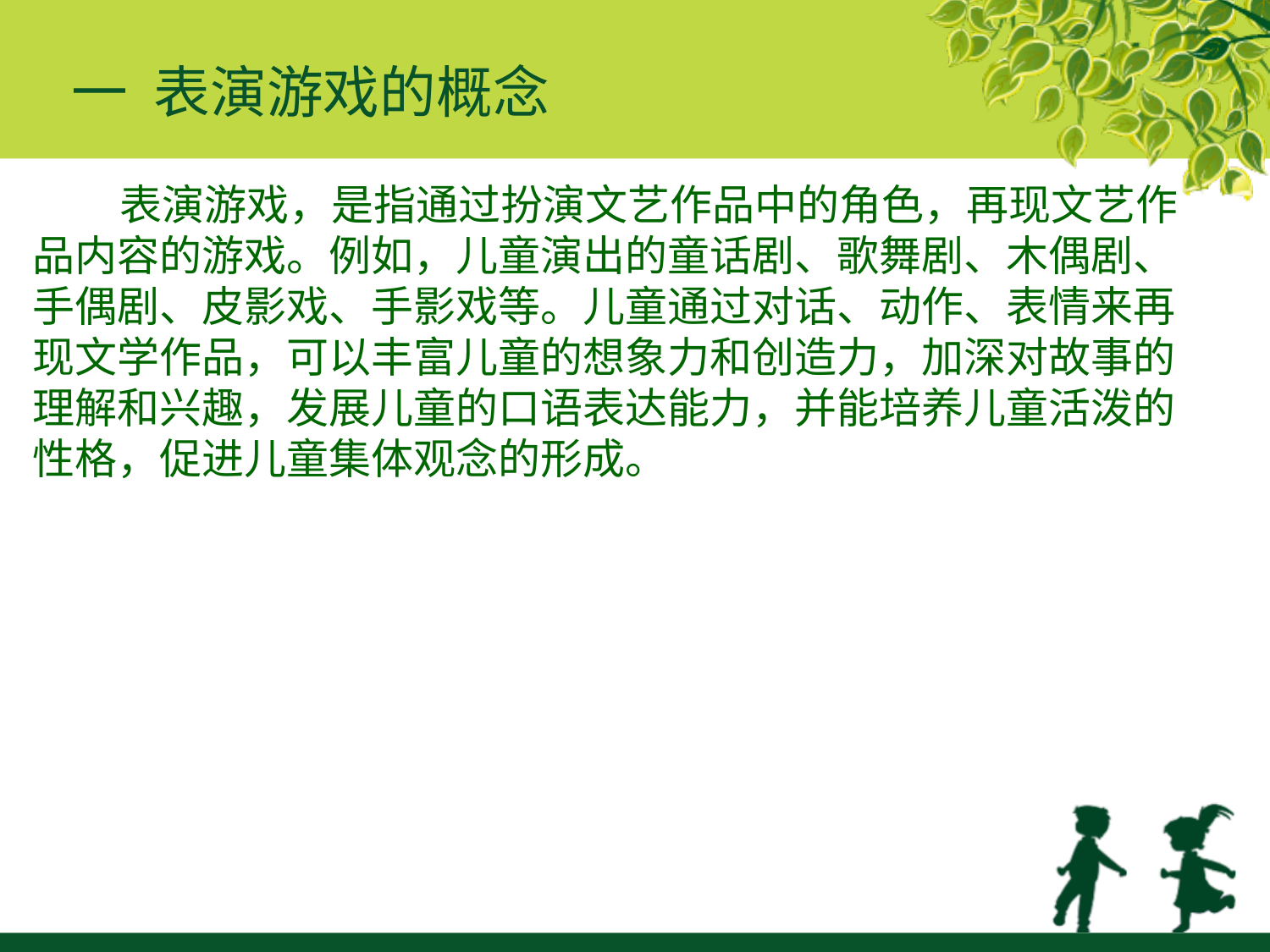

# 一  表演游戏的概念
         表演游戏，是指通过扮演文艺作品中的角色，再现文艺作品内容的游戏。例如，儿童演出的童话剧、歌舞剧、木偶剧、手偶剧、皮影戏、手影戏等。儿童通过对话、动作、表情来再现文学作品，可以丰富儿童的想象力和创造力，加深对故事的理解和兴趣，发展儿童的口语表达能力，并能培养儿童活泼的性格，促进儿童集体观念的形成。